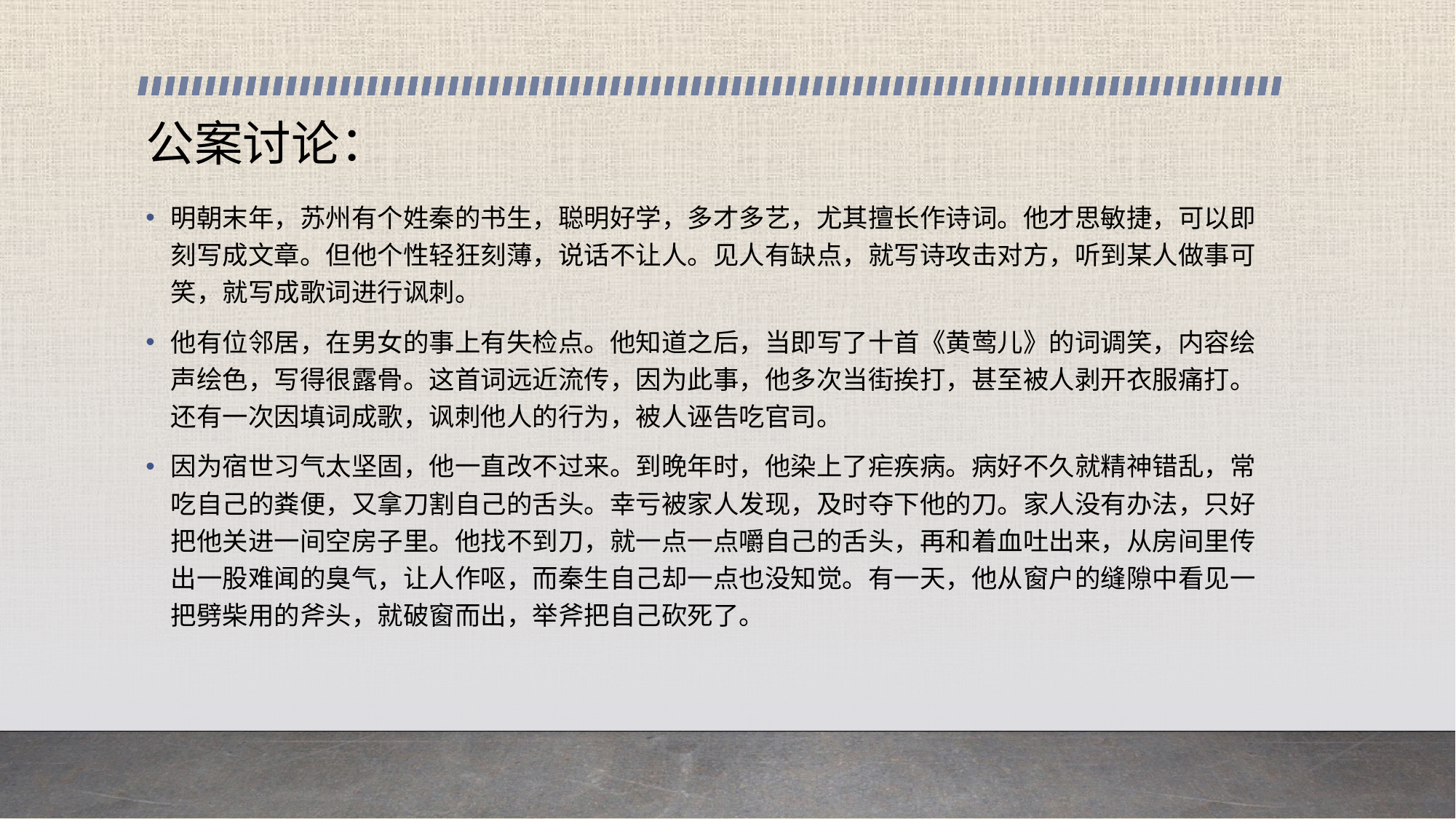

# 公案讨论：
明朝末年，苏州有个姓秦的书生，聪明好学，多才多艺，尤其擅长作诗词。他才思敏捷，可以即刻写成文章。但他个性轻狂刻薄，说话不让人。见人有缺点，就写诗攻击对方，听到某人做事可笑，就写成歌词进行讽刺。
他有位邻居，在男女的事上有失检点。他知道之后，当即写了十首《黄莺儿》的词调笑，内容绘声绘色，写得很露骨。这首词远近流传，因为此事，他多次当街挨打，甚至被人剥开衣服痛打。还有一次因填词成歌，讽刺他人的行为，被人诬告吃官司。
因为宿世习气太坚固，他一直改不过来。到晚年时，他染上了疟疾病。病好不久就精神错乱，常吃自己的粪便，又拿刀割自己的舌头。幸亏被家人发现，及时夺下他的刀。家人没有办法，只好把他关进一间空房子里。他找不到刀，就一点一点嚼自己的舌头，再和着血吐出来，从房间里传出一股难闻的臭气，让人作呕，而秦生自己却一点也没知觉。有一天，他从窗户的缝隙中看见一把劈柴用的斧头，就破窗而出，举斧把自己砍死了。